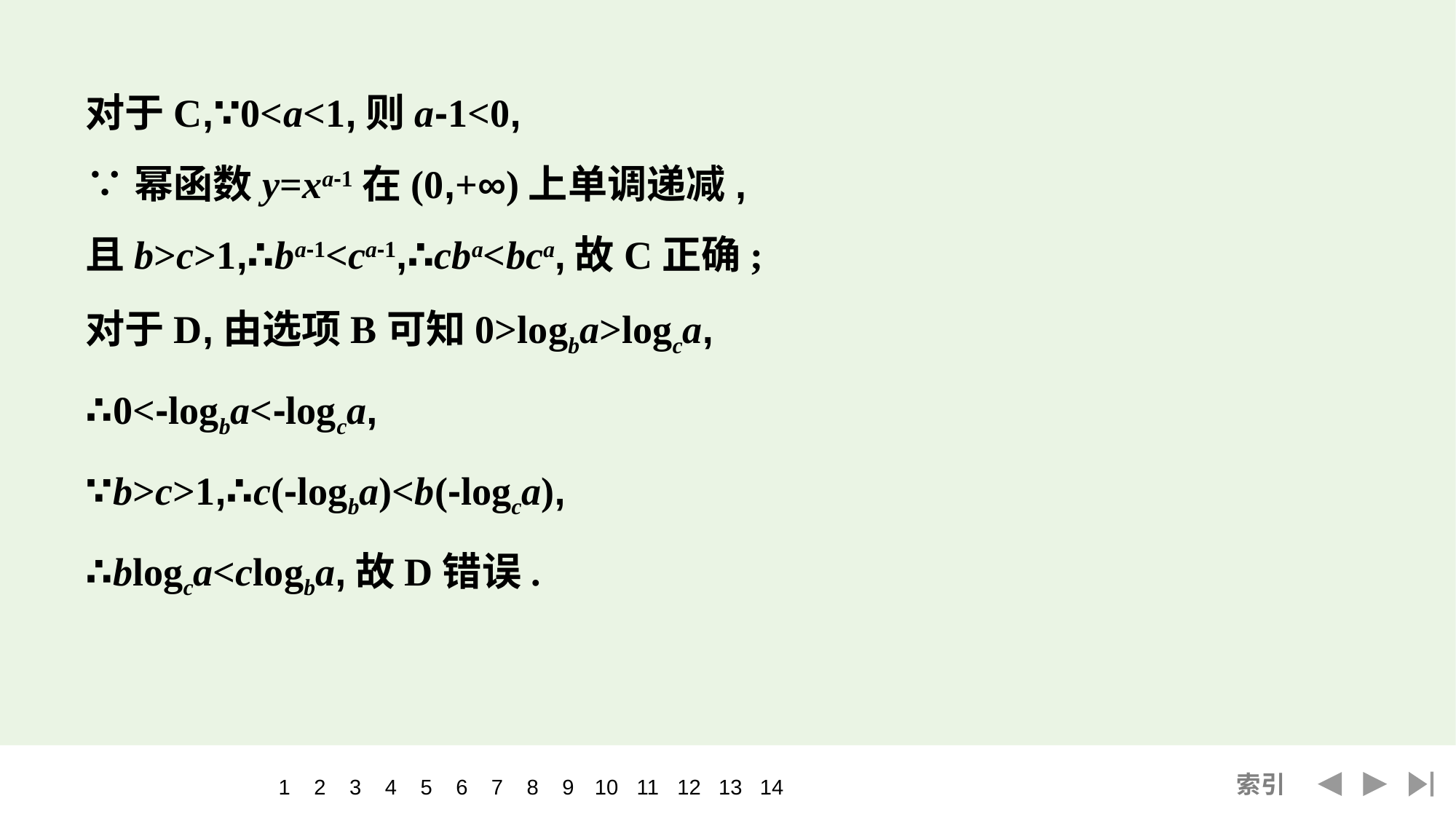

对于C,∵0<a<1,则a-1<0,
∵幂函数y=xa-1在(0,+∞)上单调递减,
且b>c>1,∴ba-1<ca-1,∴cba<bca,故C正确;
对于D,由选项B可知0>logba>logca,
∴0<-logba<-logca,
∵b>c>1,∴c(-logba)<b(-logca),
∴blogca<clogba,故D错误.